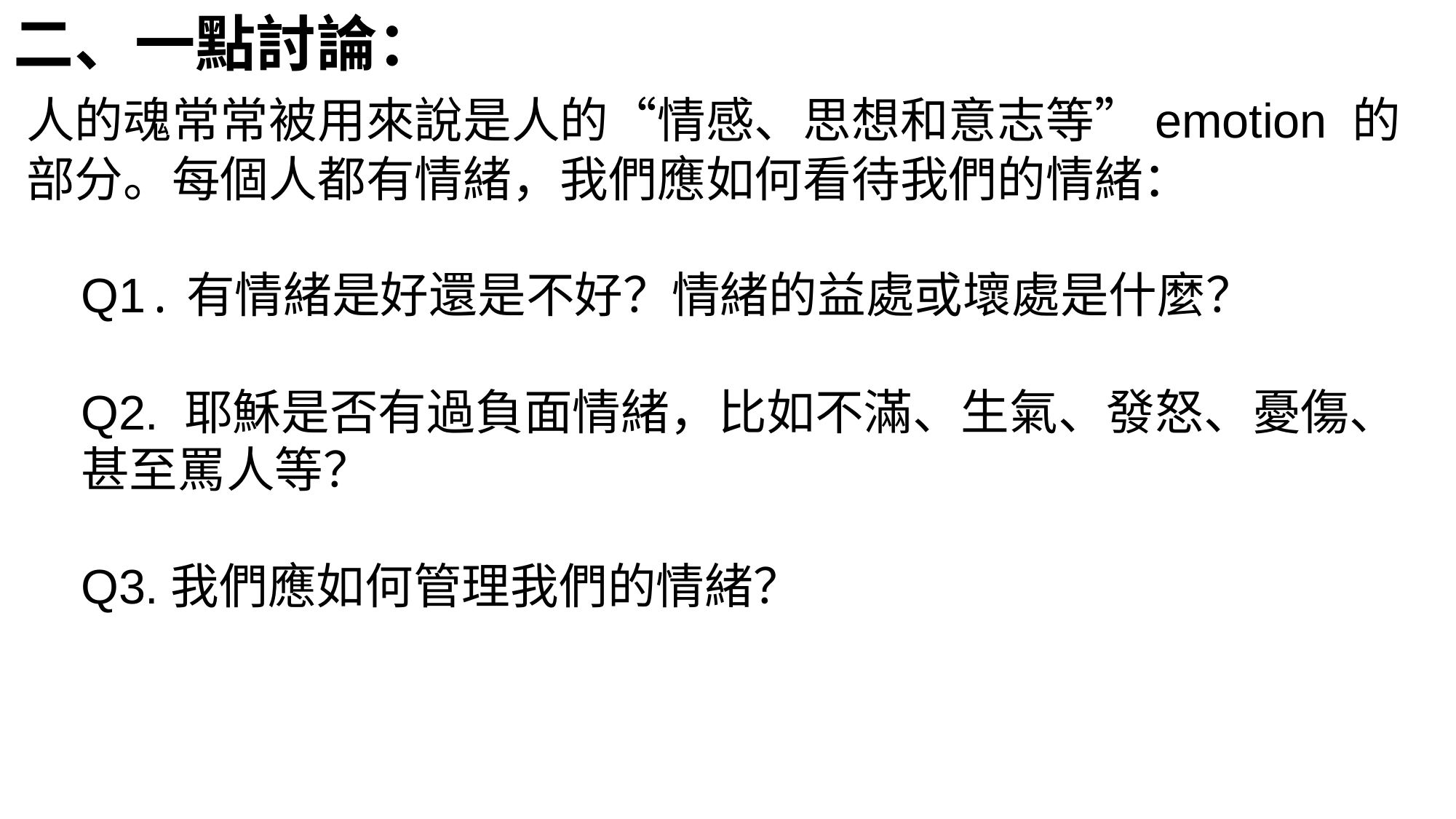

二、一點討論：
人的魂常常被用來說是人的“情感、思想和意志等”emotion 的部分。每個人都有情緒，我們應如何看待我們的情緒：

Q1.有情緒是好還是不好？情緒的益處或壞處是什麼？

Q2. 耶穌是否有過負面情緒，比如不滿、生氣、發怒、憂傷、甚至罵人等？

Q3.我們應如何管理我們的情緒？